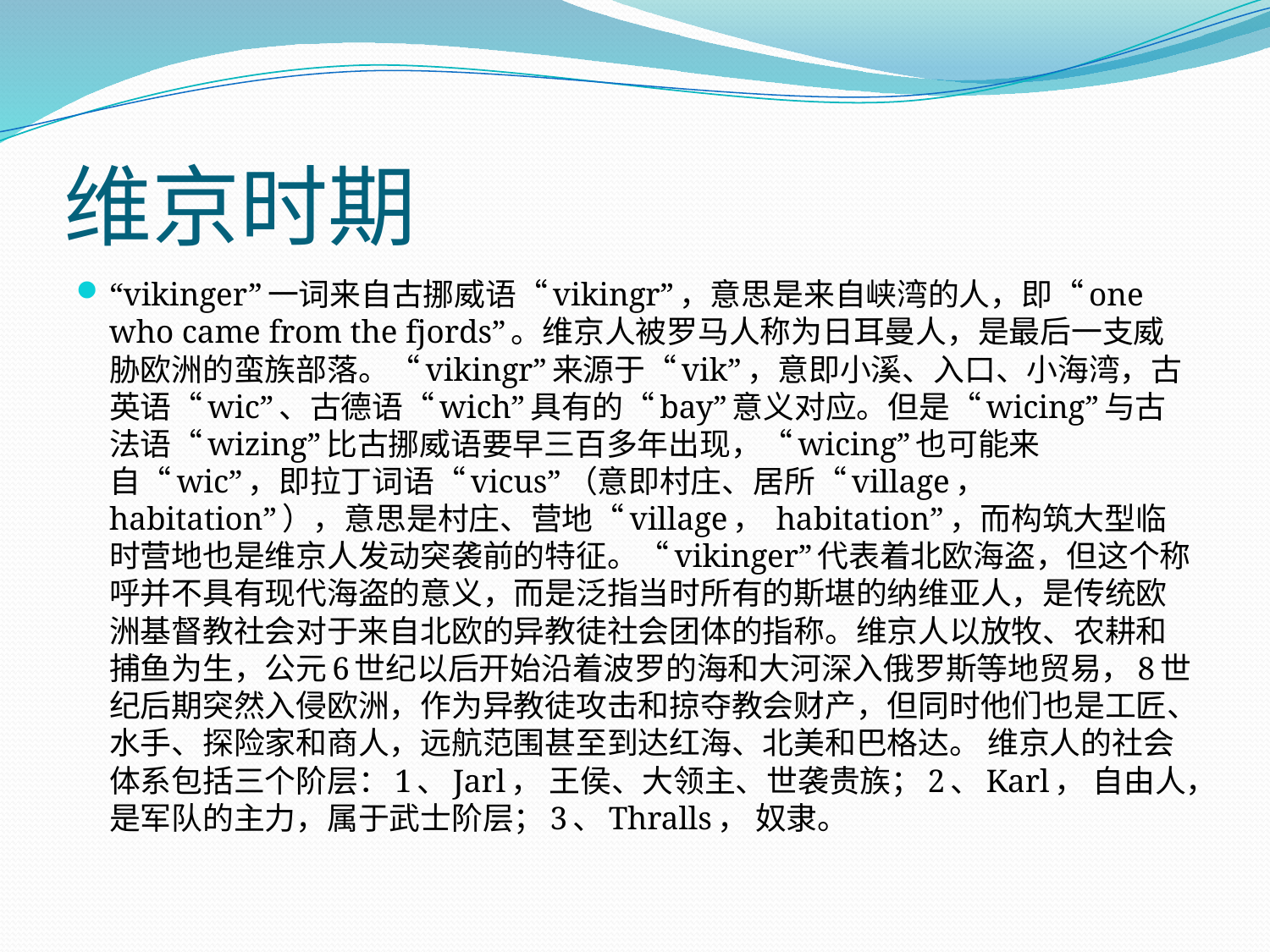

# 维京时期
“vikinger”一词来自古挪威语“vikingr”，意思是来自峡湾的人，即“one who came from the fjords”。维京人被罗马人称为日耳曼人，是最后一支威胁欧洲的蛮族部落。“vikingr”来源于“vik”，意即小溪、入口、小海湾，古英语“wic”、古德语“wich”具有的“bay”意义对应。但是“wicing”与古法语“wizing”比古挪威语要早三百多年出现，“wicing”也可能来自“wic”，即拉丁词语“vicus”（意即村庄、居所“village， habitation”），意思是村庄、营地“village， habitation”，而构筑大型临时营地也是维京人发动突袭前的特征。“vikinger”代表着北欧海盗，但这个称呼并不具有现代海盗的意义，而是泛指当时所有的斯堪的纳维亚人，是传统欧洲基督教社会对于来自北欧的异教徒社会团体的指称。维京人以放牧、农耕和捕鱼为生，公元6世纪以后开始沿着波罗的海和大河深入俄罗斯等地贸易，8世纪后期突然入侵欧洲，作为异教徒攻击和掠夺教会财产，但同时他们也是工匠、水手、探险家和商人，远航范围甚至到达红海、北美和巴格达。 维京人的社会体系包括三个阶层：1、Jarl， 王侯、大领主、世袭贵族；2、Karl， 自由人，是军队的主力，属于武士阶层；3、Thralls， 奴隶。